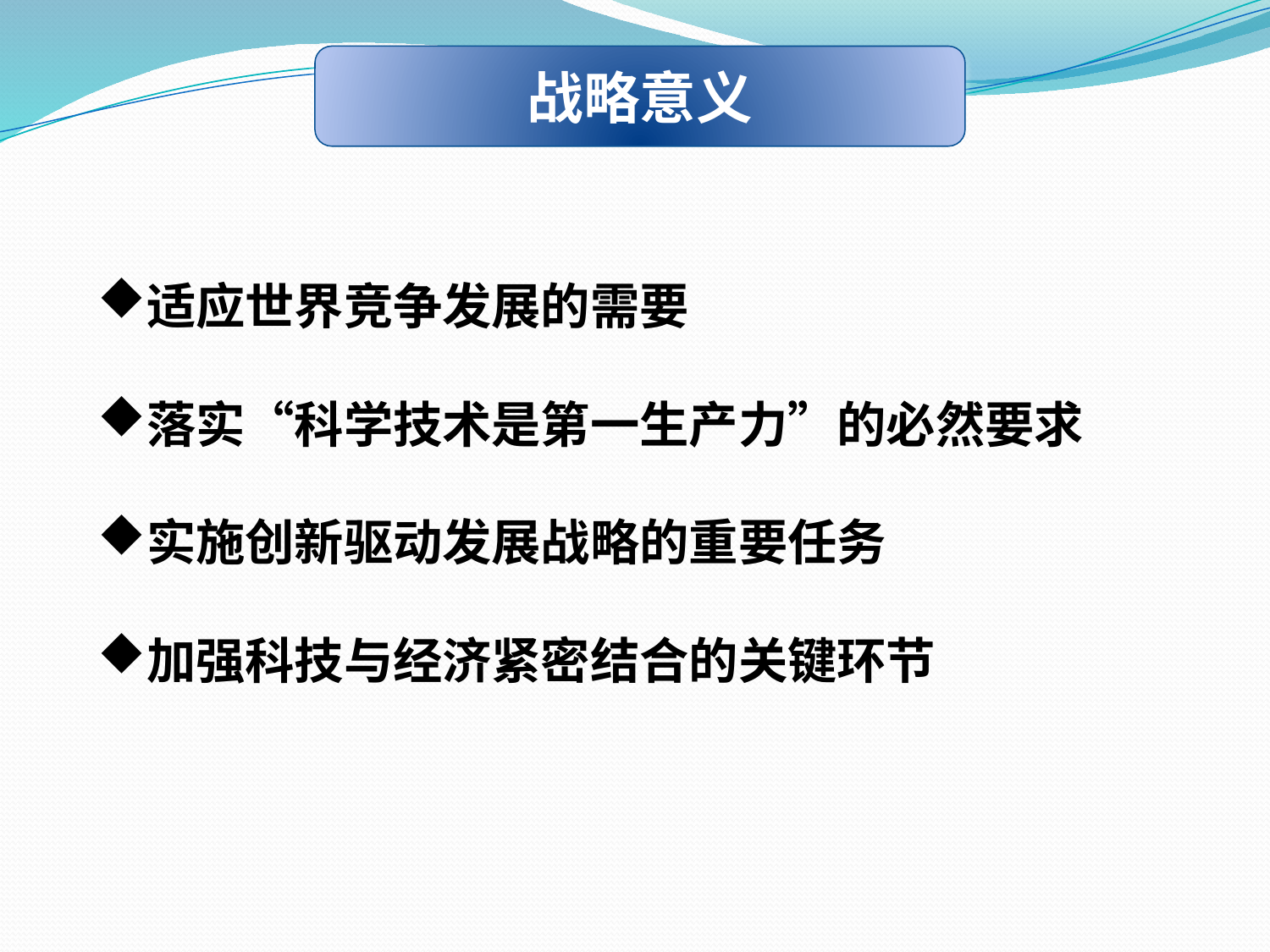

战略意义
适应世界竞争发展的需要

落实“科学技术是第一生产力”的必然要求

实施创新驱动发展战略的重要任务

加强科技与经济紧密结合的关键环节